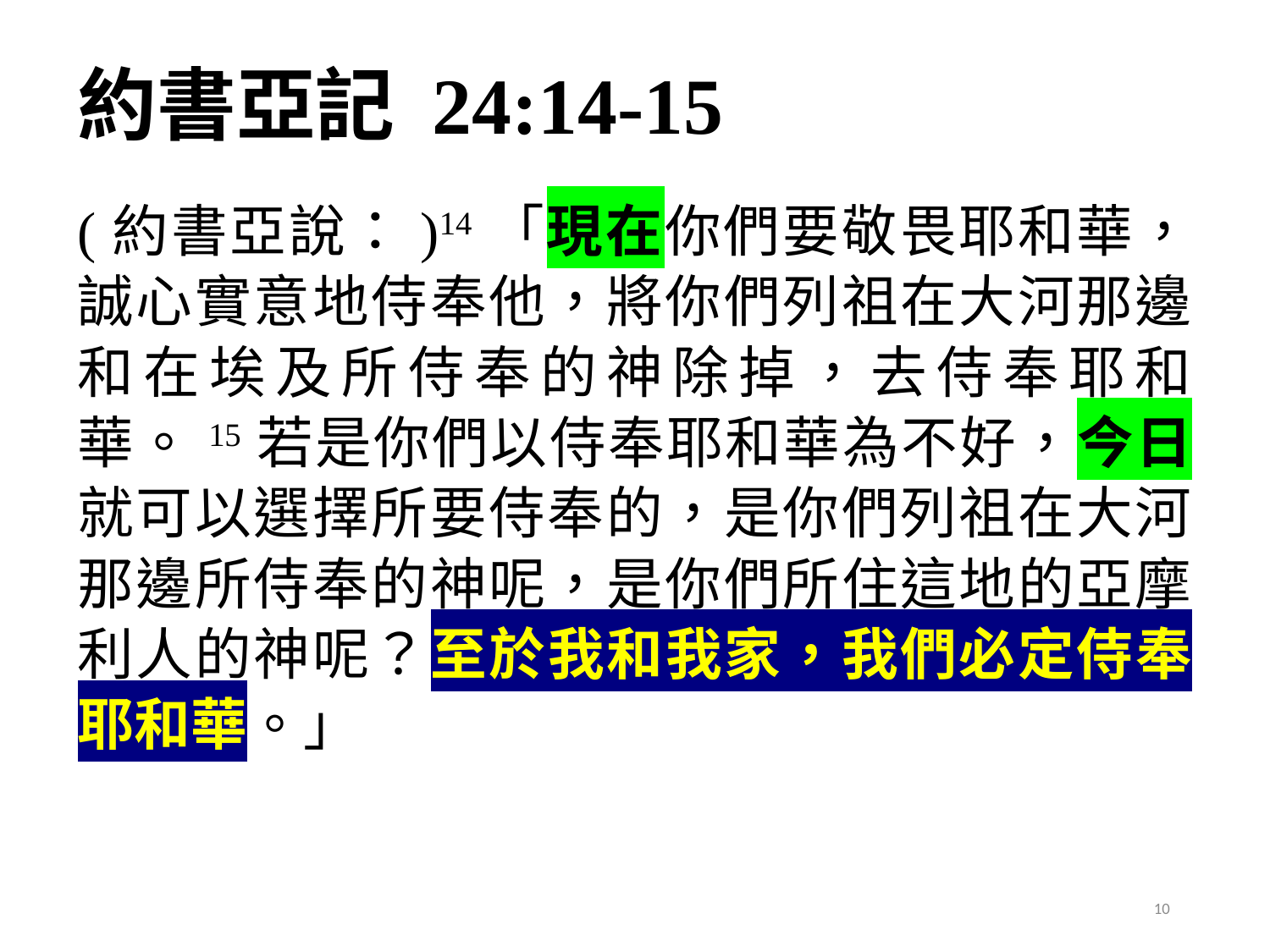

# 約書亞記 24:14-15
(約書亞說：)14「現在你們要敬畏耶和華，誠心實意地侍奉他，將你們列祖在大河那邊和在埃及所侍奉的神除掉，去侍奉耶和華。15若是你們以侍奉耶和華為不好，今日就可以選擇所要侍奉的，是你們列祖在大河那邊所侍奉的神呢，是你們所住這地的亞摩利人的神呢？至於我和我家，我們必定侍奉耶和華。」
10